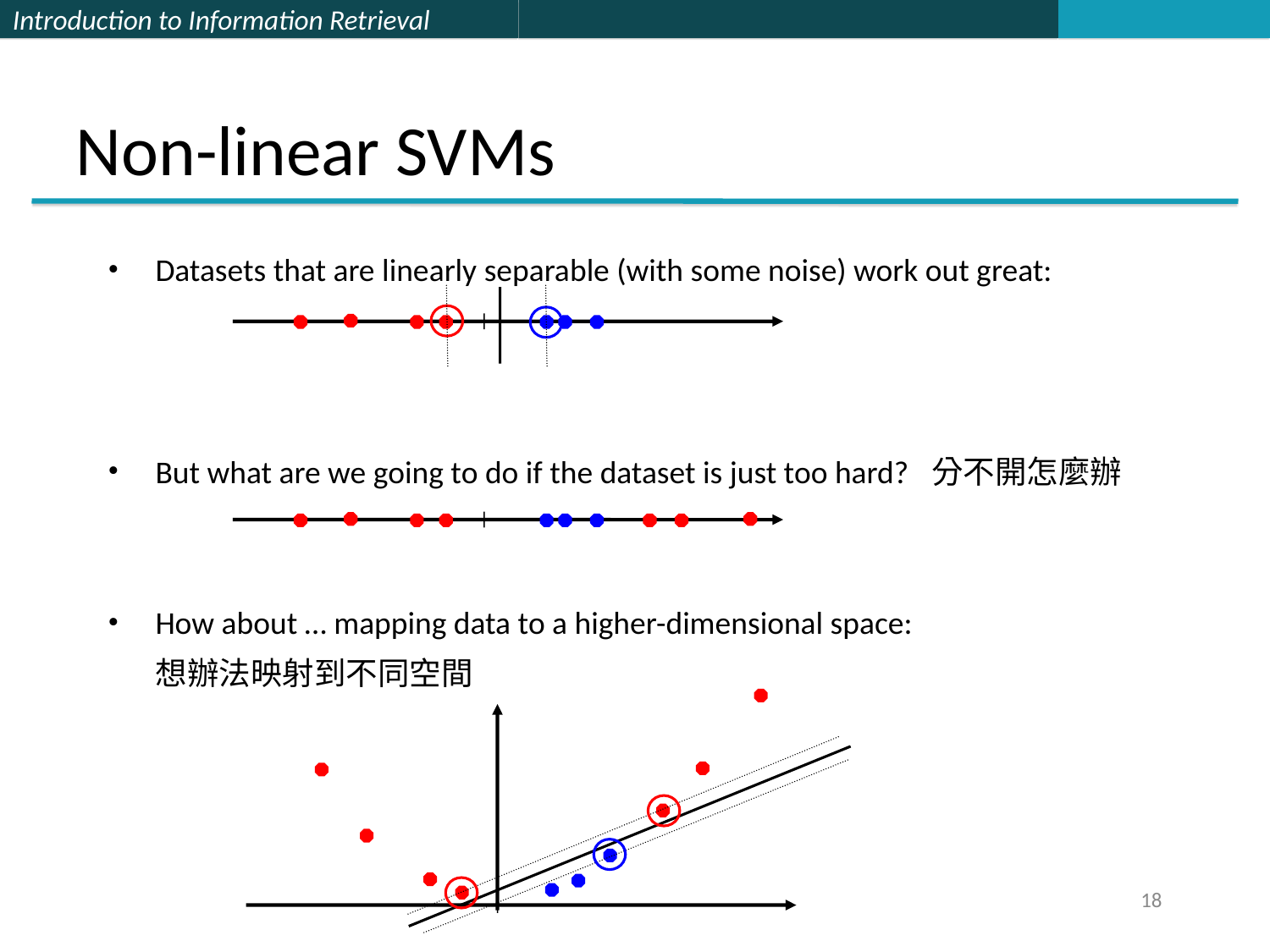

# Non-linear SVMs
Datasets that are linearly separable (with some noise) work out great:

But what are we going to do if the dataset is just too hard?  分不開怎麼辦

How about … mapping data to a higher-dimensional space:
	想辦法映射到不同空間

x

0

x

0
x2

18

x

0